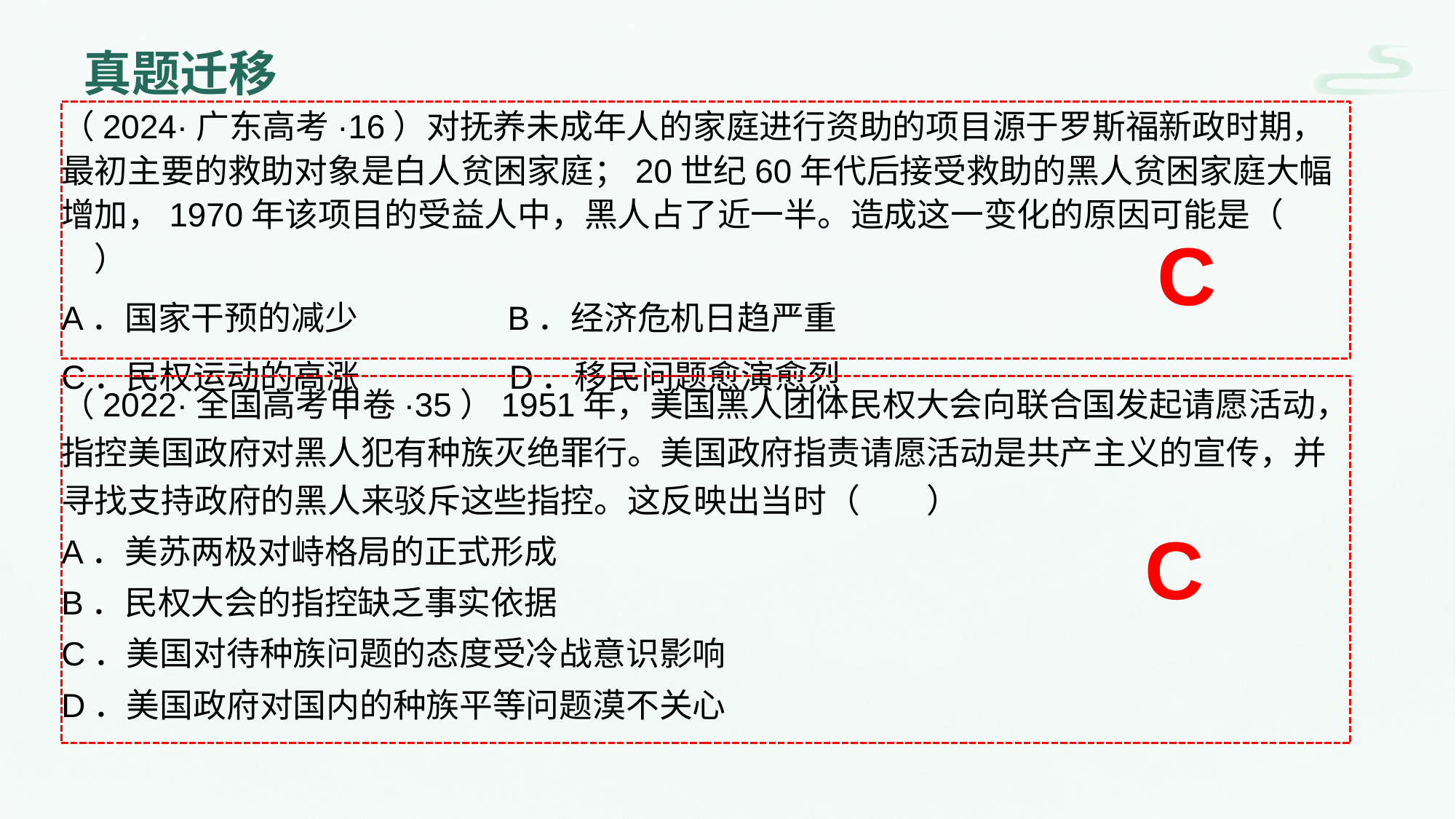

# 真题迁移
（2024·广东高考·16）对抚养未成年人的家庭进行资助的项目源于罗斯福新政时期，最初主要的救助对象是白人贫困家庭；20世纪60年代后接受救助的黑人贫困家庭大幅增加，1970年该项目的受益人中，黑人占了近一半。造成这一变化的原因可能是（　　）
A．国家干预的减少                   B．经济危机日趋严重
C．民权运动的高涨                   D．移民问题愈演愈烈
C
（2022·全国高考甲卷·35）1951年，美国黑人团体民权大会向联合国发起请愿活动，指控美国政府对黑人犯有种族灭绝罪行。美国政府指责请愿活动是共产主义的宣传，并寻找支持政府的黑人来驳斥这些指控。这反映出当时（　　）
A．美苏两极对峙格局的正式形成
B．民权大会的指控缺乏事实依据
C．美国对待种族问题的态度受冷战意识影响
D．美国政府对国内的种族平等问题漠不关心
C